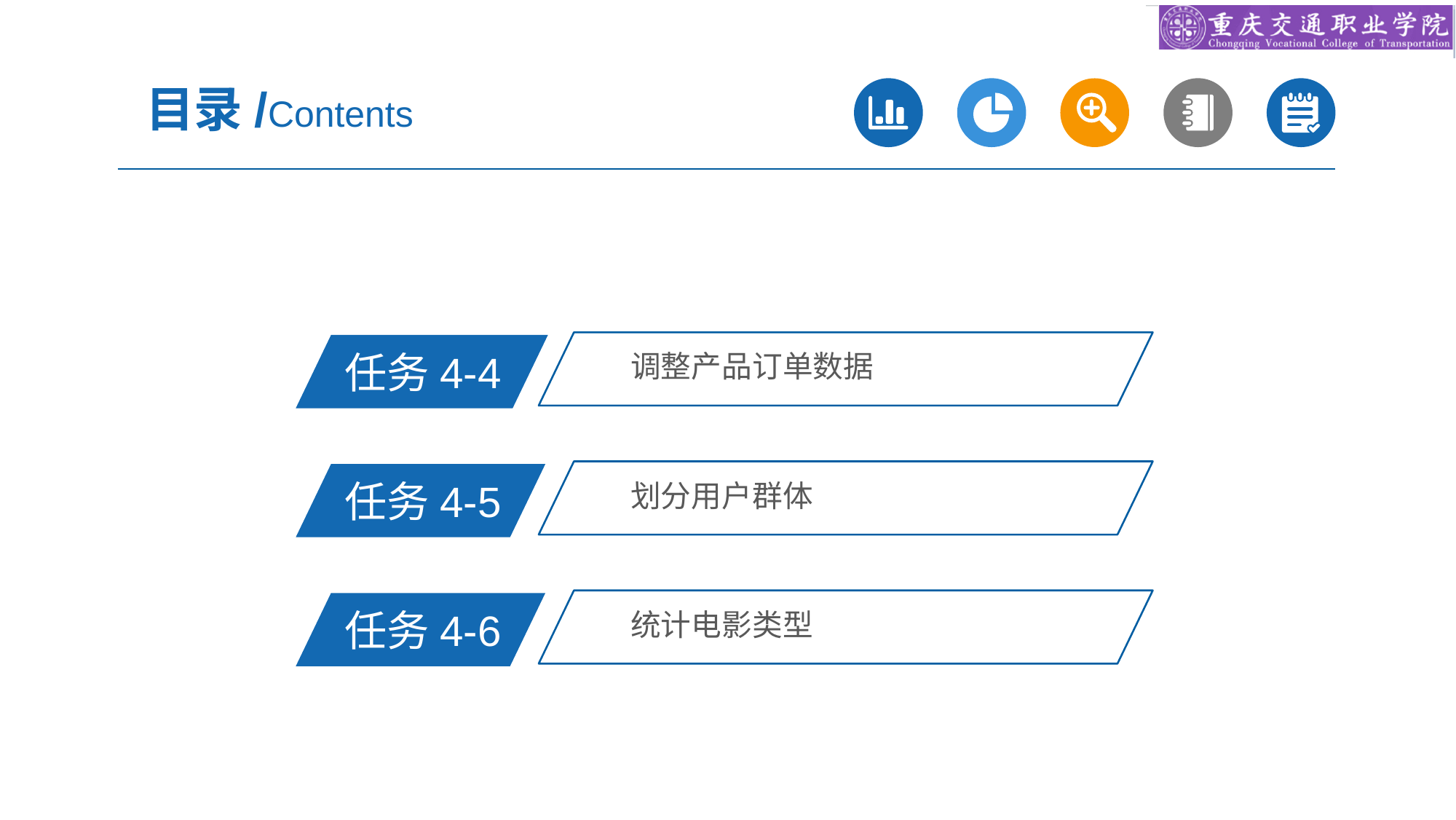

目录/Contents

调整产品订单数据

任务4-4

划分用户群体

任务4-5

统计电影类型

任务4-6